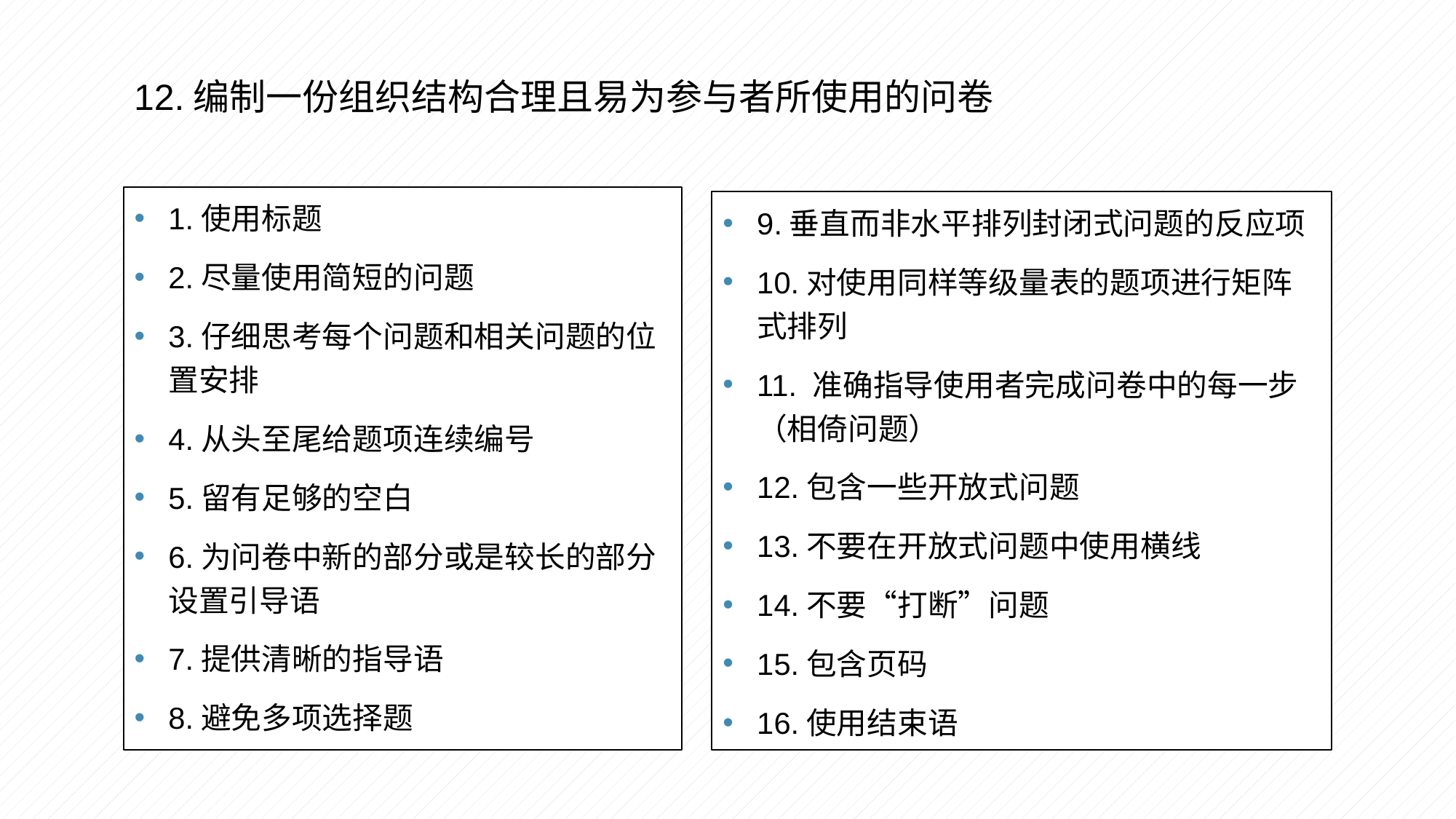

12.编制一份组织结构合理且易为参与者所使用的问卷
1.使用标题
2.尽量使用简短的问题
3.仔细思考每个问题和相关问题的位置安排
4.从头至尾给题项连续编号
5.留有足够的空白
6.为问卷中新的部分或是较长的部分设置引导语
7.提供清晰的指导语
8.避免多项选择题
9.垂直而非水平排列封闭式问题的反应项
10.对使用同样等级量表的题项进行矩阵式排列
11. 准确指导使用者完成问卷中的每一步（相倚问题）
12.包含一些开放式问题
13.不要在开放式问题中使用横线
14.不要“打断”问题
15.包含页码
16.使用结束语